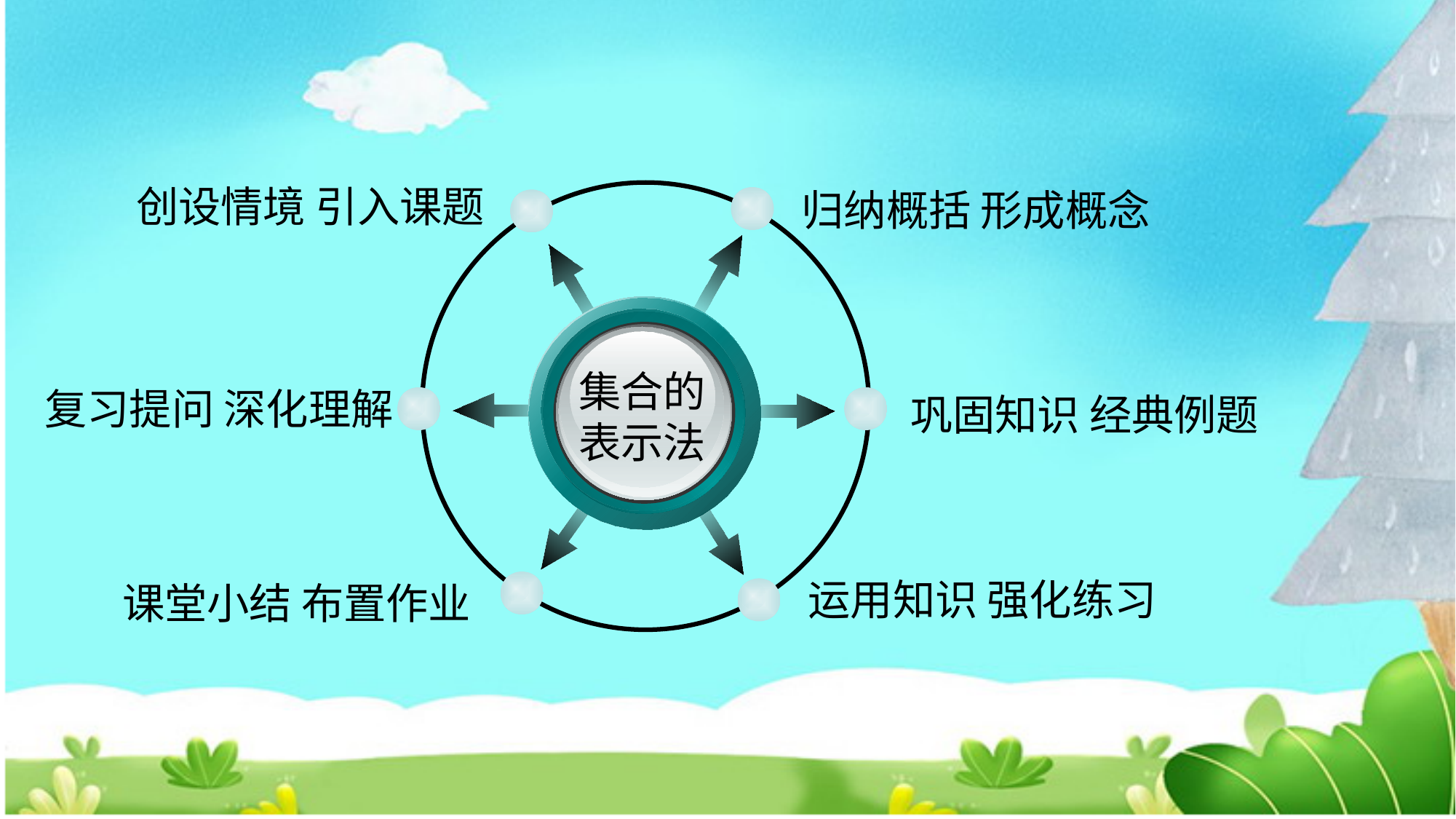

创设情境 引入课题
归纳概括 形成概念

集合的
表示法
复习提问 深化理解
巩固知识 经典例题

运用知识 强化练习
课堂小结 布置作业